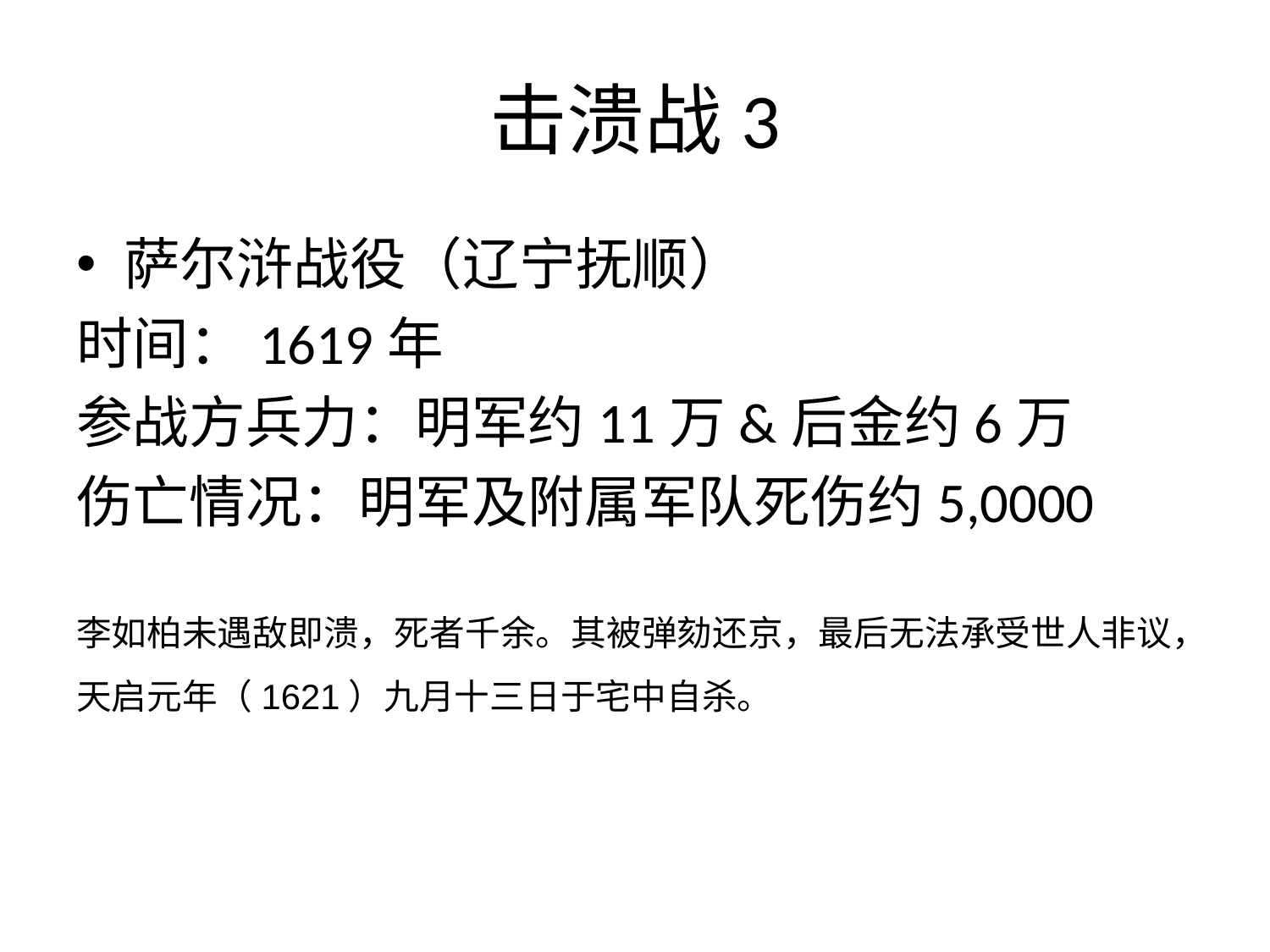

# 击溃战3
萨尔浒战役（辽宁抚顺）
时间：1619年
参战方兵力：明军约11万&后金约6万
伤亡情况：明军及附属军队死伤约5,0000

李如柏未遇敌即溃，死者千余。其被弹劾还京，最后无法承受世人非议，天启元年（1621）九月十三日于宅中自杀。